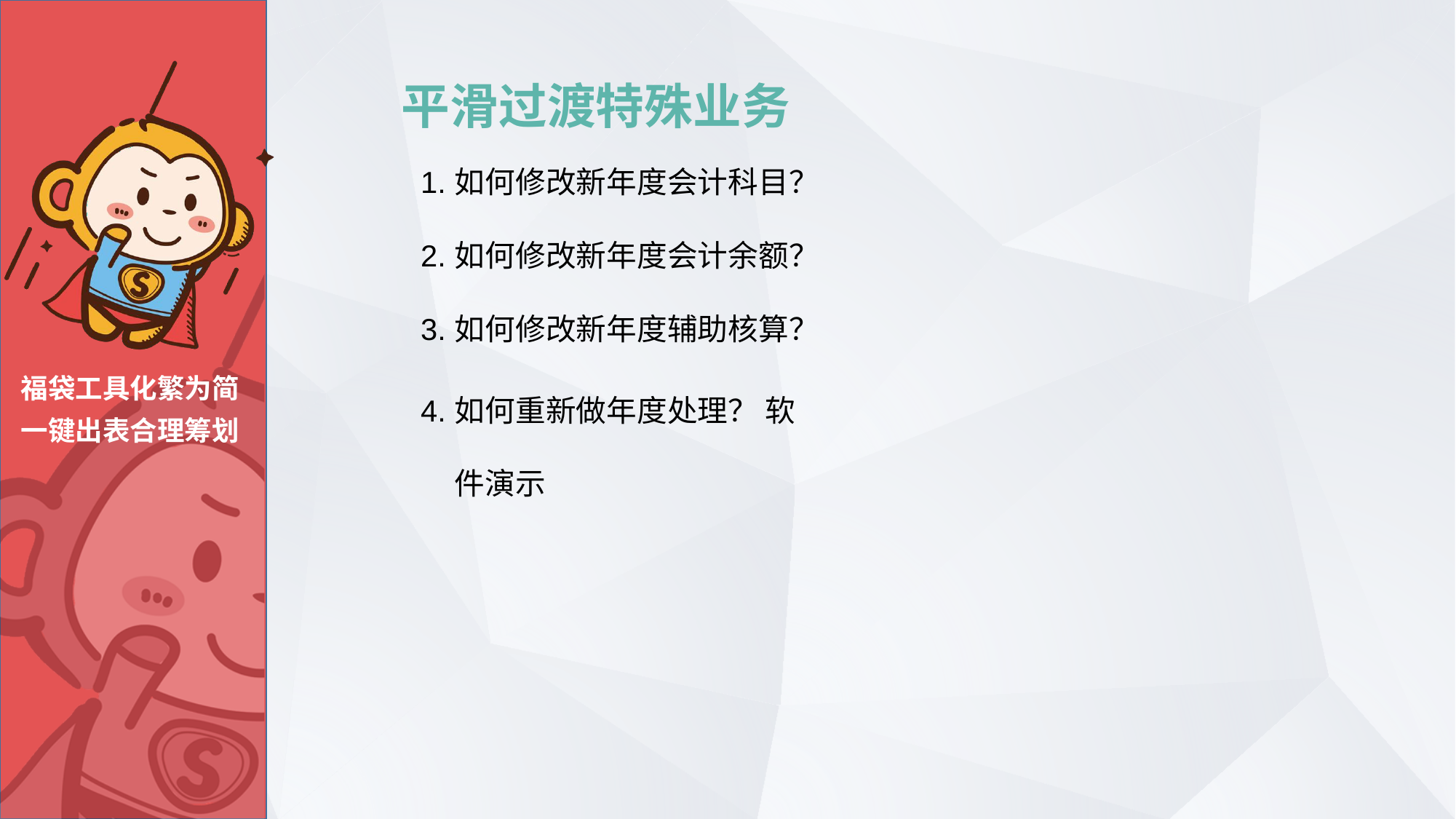

# 平滑过渡特殊业务
如何修改新年度会计科目？

如何修改新年度会计余额？

如何修改新年度辅助核算？
如何重新做年度处理？ 软件演示

福袋工具化繁为简
一键出表合理筹划